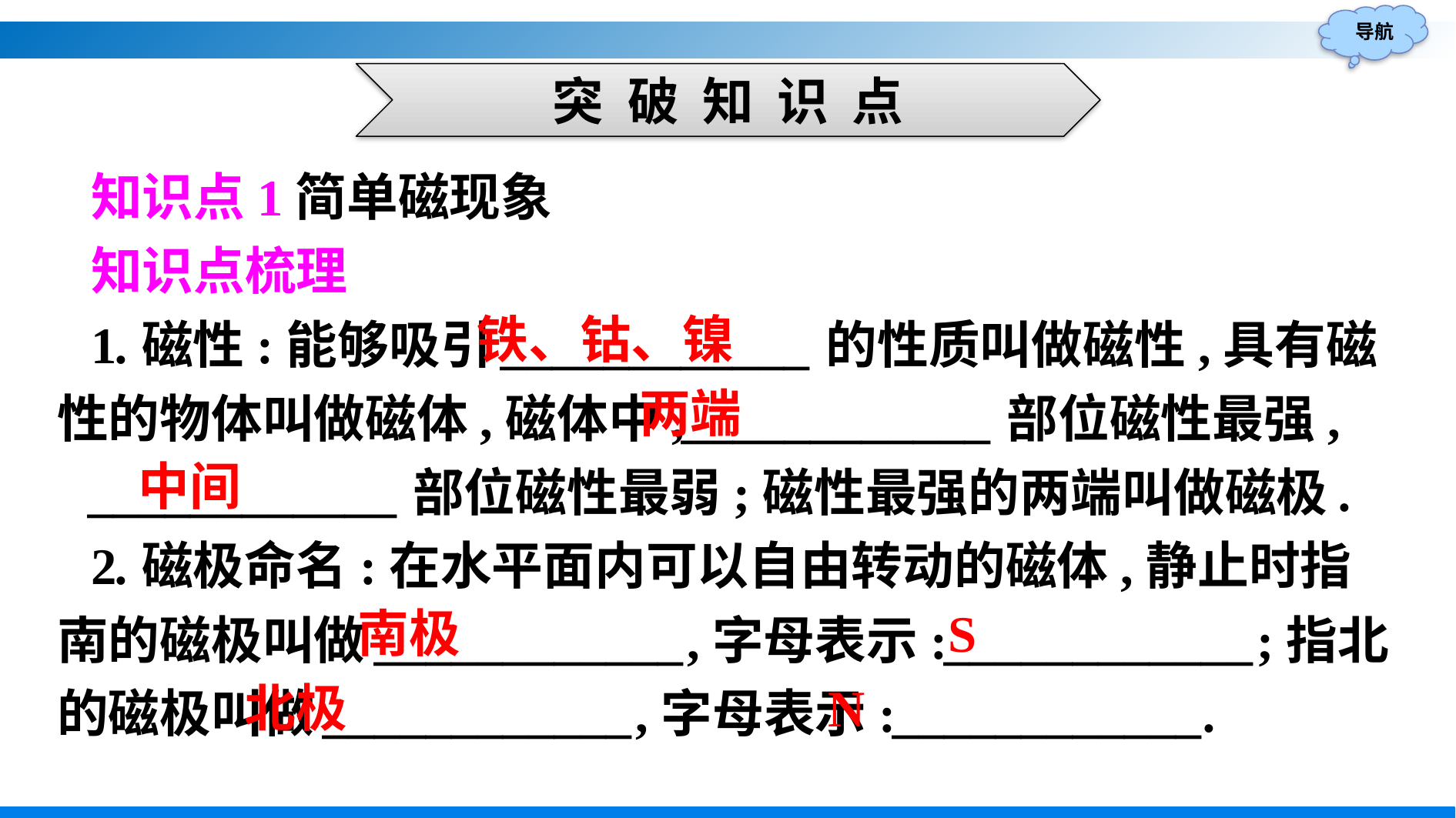

突  破  知  识  点
知识点1简单磁现象
知识点梳理
1.磁性:能够吸引____________的性质叫做磁性,具有磁性的物体叫做磁体,磁体中,____________部位磁性最强,
____________部位磁性最弱;磁性最强的两端叫做磁极.
2.磁极命名:在水平面内可以自由转动的磁体,静止时指南的磁极叫做____________,字母表示:____________;指北的磁极叫做____________,字母表示:____________.
铁、钴、镍
两端
中间
S
南极
N
北极